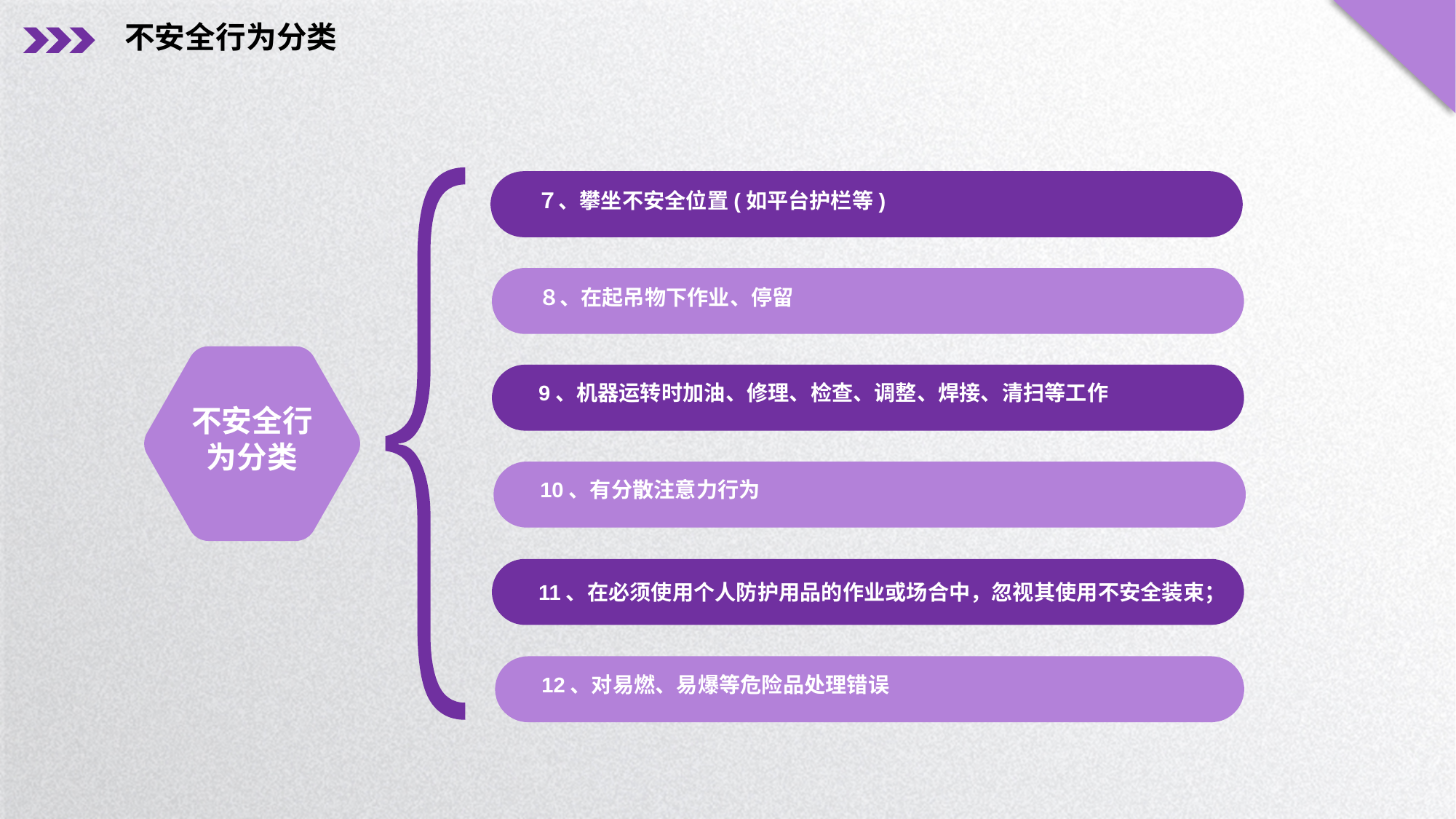

不安全行为分类

７、攀坐不安全位置(如平台护栏等)

８、在起吊物下作业、停留

9、机器运转时加油、修理、检查、调整、焊接、清扫等工作
不安全行为分类

10、有分散注意力行为

11、在必须使用个人防护用品的作业或场合中，忽视其使用不安全装束；

12、对易燃、易爆等危险品处理错误